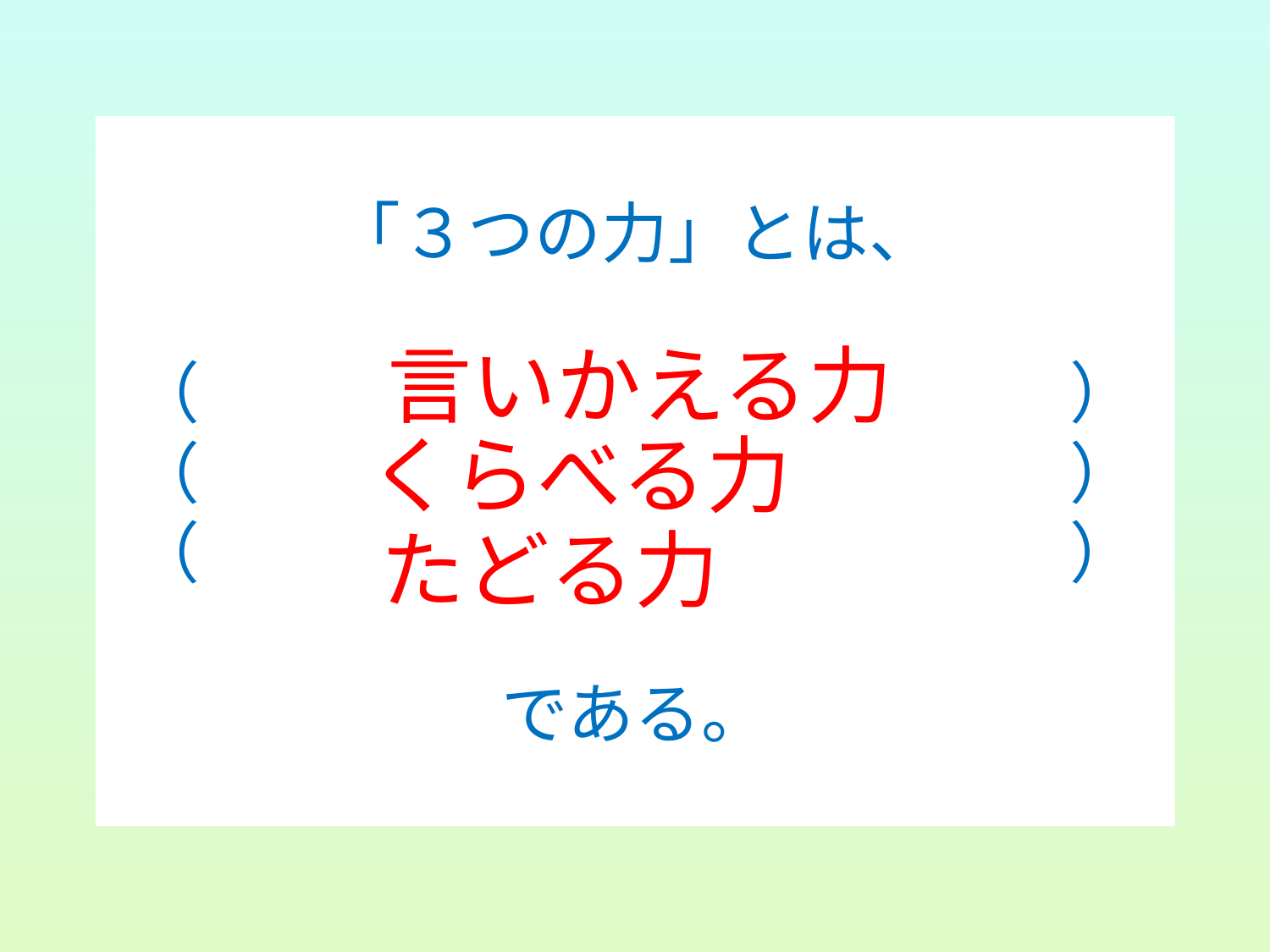

「３つの力」とは、

（　　　　　　　　　　　　　）
（　　　　　　　　　　　　　）
（　　　　　　　　　　　　　）

である。
言いかえる力
くらべる力
たどる力